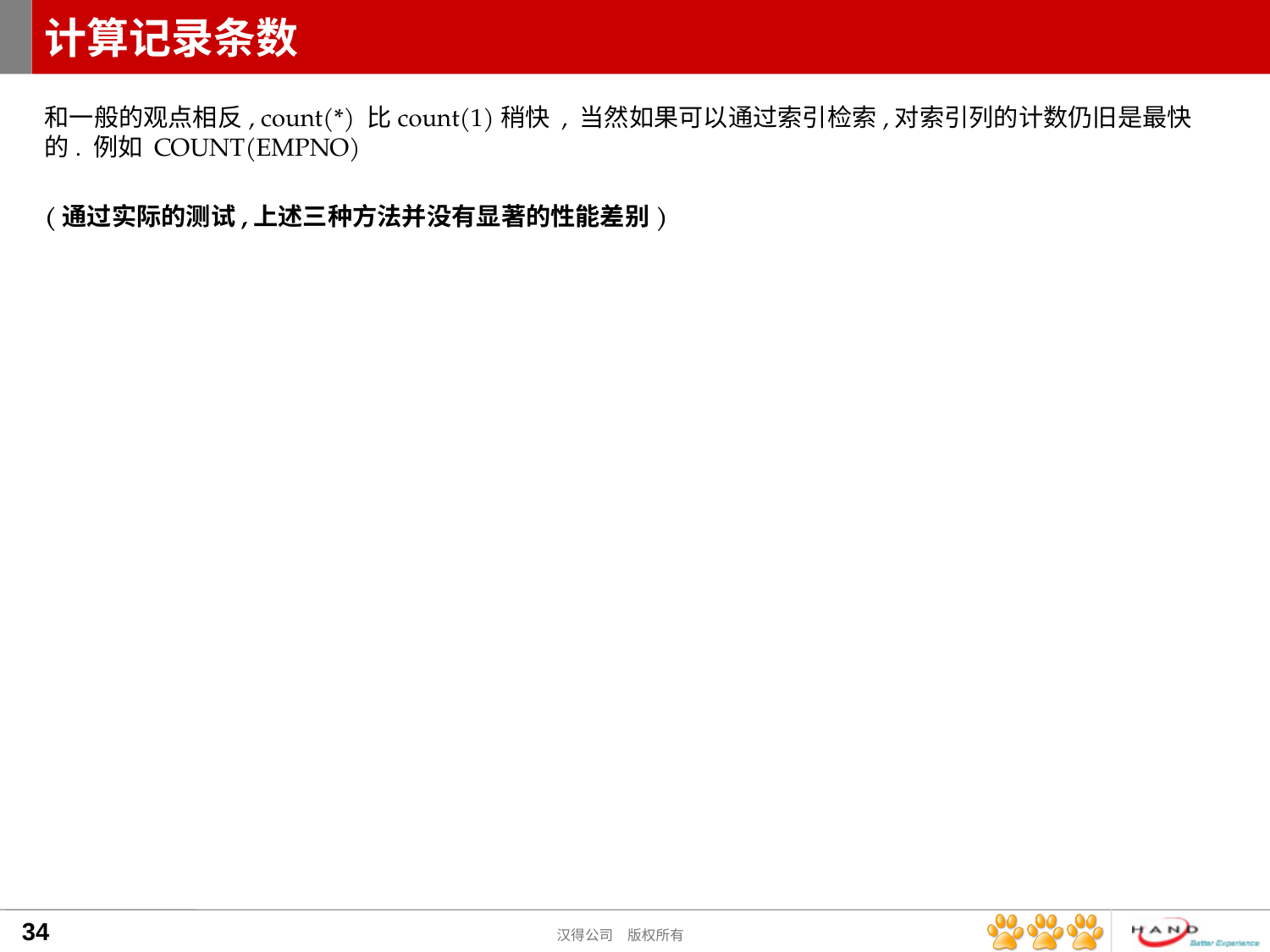

# 计算记录条数
和一般的观点相反, count(*) 比count(1)稍快 , 当然如果可以通过索引检索,对索引列的计数仍旧是最快的. 例如 COUNT(EMPNO)

(通过实际的测试,上述三种方法并没有显著的性能差别)

34